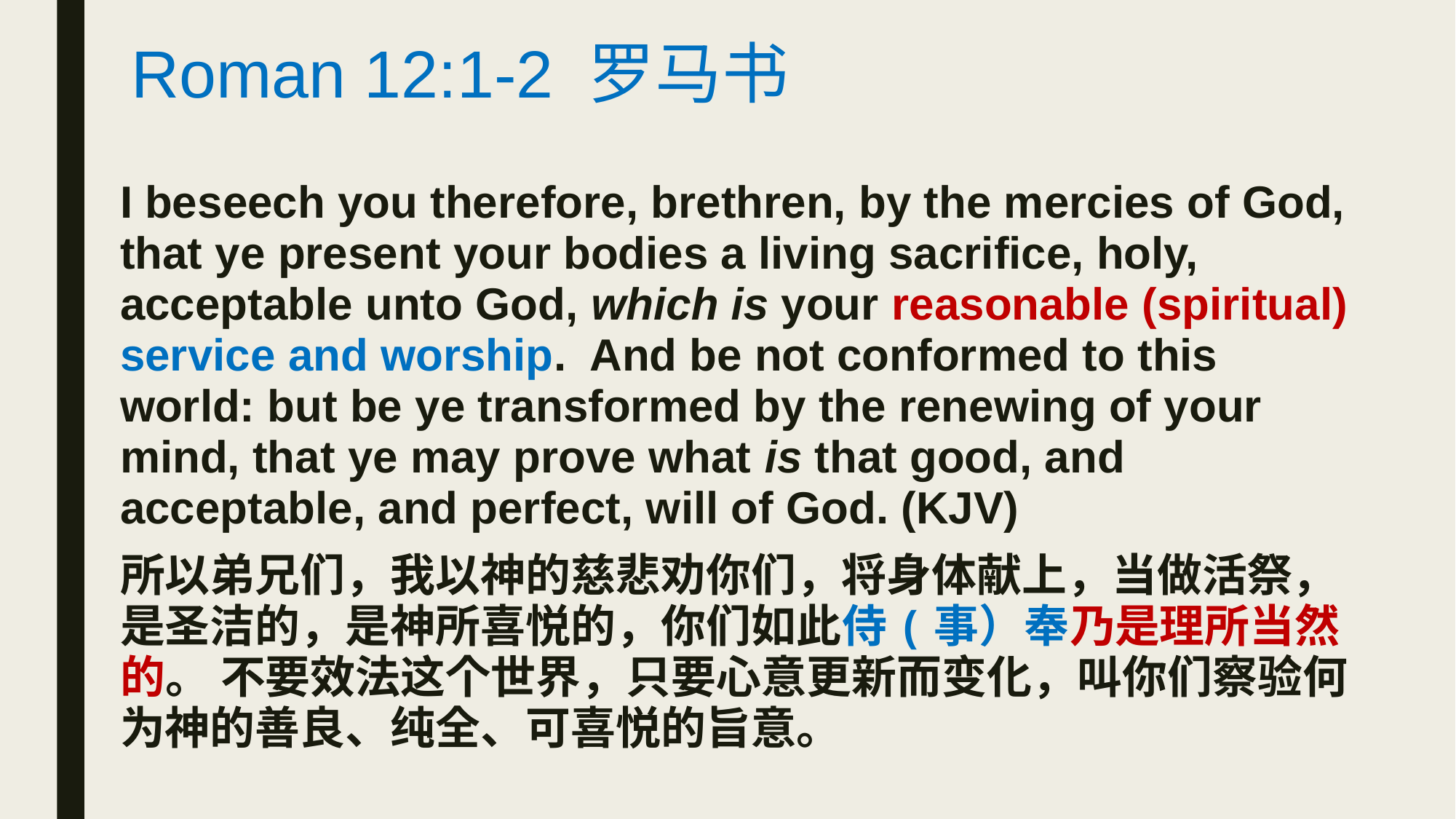

# Roman 12:1-2 罗马书
I beseech you therefore, brethren, by the mercies of God, that ye present your bodies a living sacrifice, holy, acceptable unto God, which is your reasonable (spiritual) service and worship.  And be not conformed to this world: but be ye transformed by the renewing of your mind, that ye may prove what is that good, and acceptable, and perfect, will of God. (KJV)
所以弟兄们，我以神的慈悲劝你们，将身体献上，当做活祭，是圣洁的，是神所喜悦的，你们如此侍(事）奉乃是理所当然的。 不要效法这个世界，只要心意更新而变化，叫你们察验何为神的善良、纯全、可喜悦的旨意。